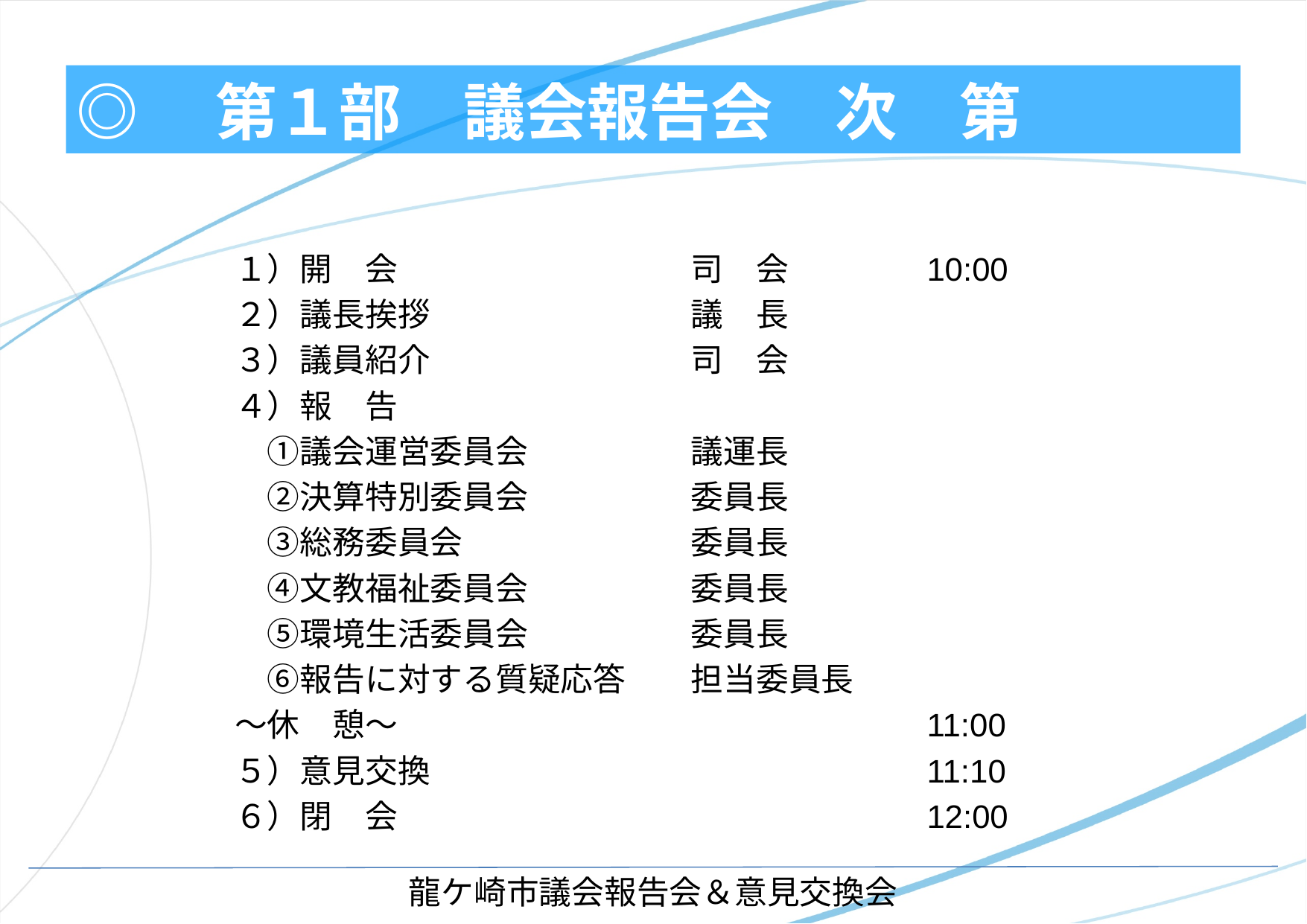

# ◎　第１部　議会報告会　次　第
１）開　会　　　　　　　　　司　会　　　　10:00
２）議長挨拶　　　　　　　　議　長
３）議員紹介　　　　　　　　司　会
４）報　告
　①議会運営委員会　　　　　議運長
　②決算特別委員会　　　　　委員長
　③総務委員会　　　　　　　委員長
　④文教福祉委員会　　　　　委員長
　⑤環境生活委員会　　　　　委員長
　⑥報告に対する質疑応答　　担当委員長
～休　憩～　　　　　　　　　　　　　　　　11:00
５）意見交換　　　　　　　　　　　　　　　11:10
６）閉　会　　　　　　　　　　　　　　　　12:00
龍ケ崎市議会報告会＆意見交換会